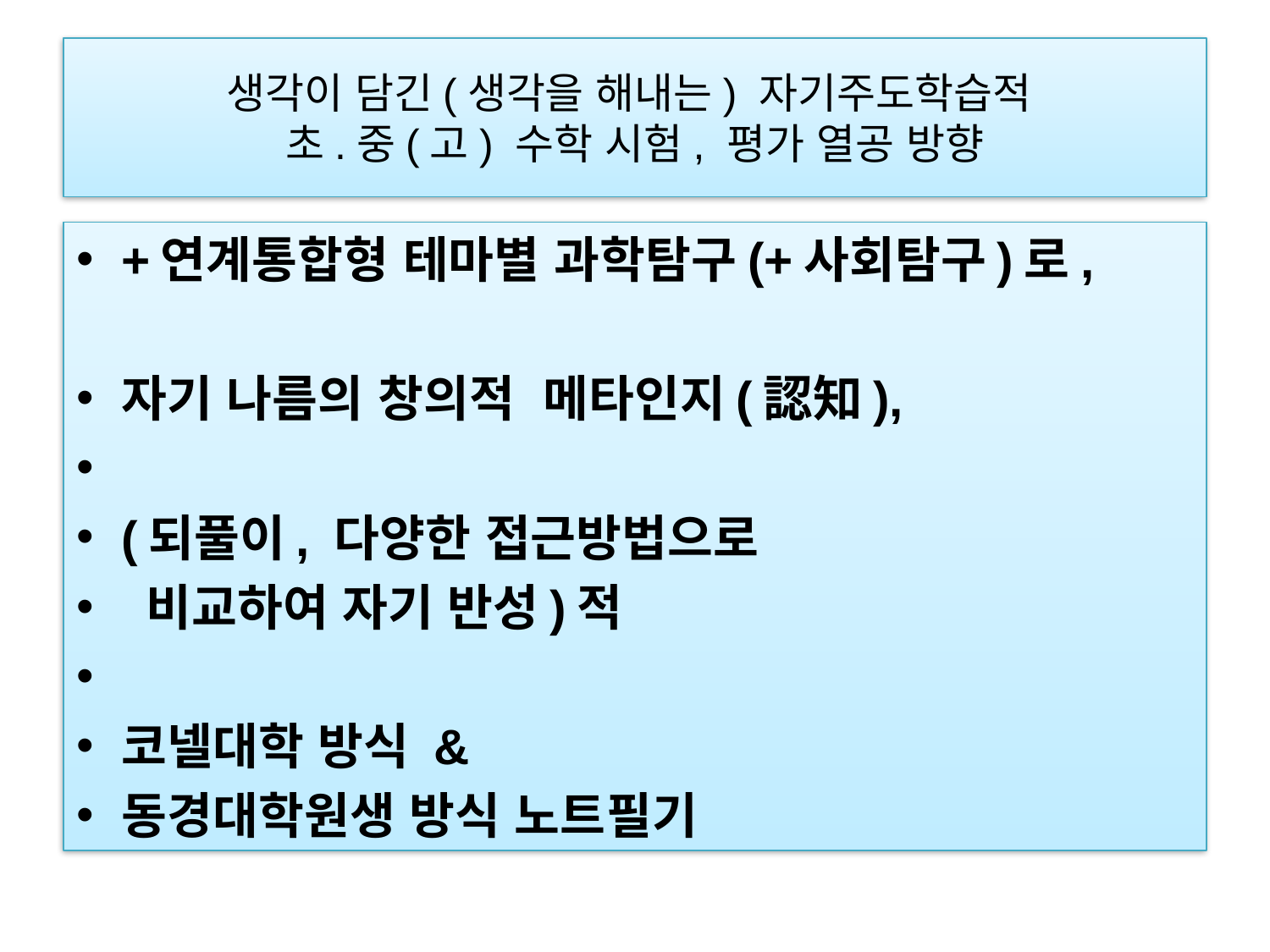

# 생각이 담긴(생각을 해내는) 자기주도학습적 초.중(고) 수학 시험, 평가 열공 방향
+연계통합형 테마별 과학탐구(+사회탐구)로,

자기 나름의 창의적  메타인지(認知),

(되풀이, 다양한 접근방법으로
 비교하여 자기 반성)적

코넬대학 방식 &
동경대학원생 방식 노트필기